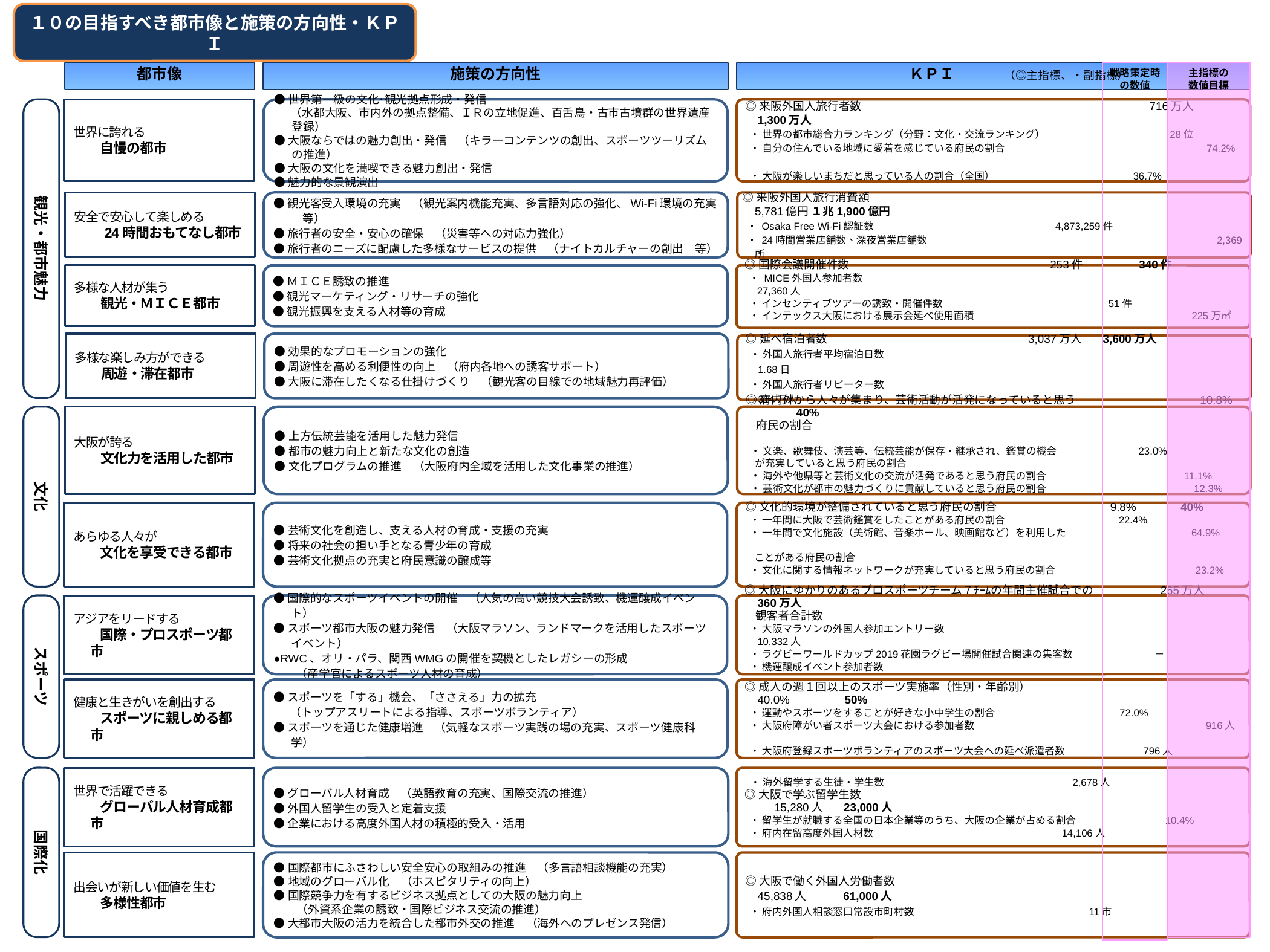

１０の目指すべき都市像と施策の方向性・ＫＰＩ
戦略策定時
の数値
主指標の
数値目標
都市像
施策の方向性
　　　　　　　　　　　ＫＰＩ　　　　（◎主指標、・副指標）
世界に誇れる
　　自慢の都市
◎来阪外国人旅行者数                                  　　　　　　　　　　　　　　　　　  716万人 　   1,300万人
 ・ 世界の都市総合力ランキング（分野：文化・交流ランキング）                      　　 　　             28位
 ・ 自分の住んでいる地域に愛着を感じている府民の割合　　　　　　　　　　　　　　　　　            74.2%
 ・ 大阪が楽しいまちだと思っている人の割合（全国）                                       　　            36.7%
観光・都市魅力
●世界第一級の文化･観光拠点形成・発信
 　（水都大阪、市内外の拠点整備、ＩＲの立地促進、百舌鳥・古市古墳群の世界遺産登録）
●大阪ならではの魅力創出・発信　（キラーコンテンツの創出、スポーツツーリズムの推進）
●大阪の文化を満喫できる魅力創出・発信
●魅力的な景観演出
安全で安心して楽しめる
　　24時間おもてなし都市
●観光客受入環境の充実　（観光案内機能充実、多言語対応の強化、Wi-Fi環境の充実　等）
●旅行者の安全・安心の確保　（災害等への対応力強化）
●旅行者のニーズに配慮した多様なサービスの提供　（ナイトカルチャーの創出　等）
◎来阪外国人旅行消費額　　　　　　　　　　　　　　　　　　　　　　　　　　　　　　　　　5,781億円 １兆1,900億円
 ・ Osaka Free Wi-Fi認証数                                                                               4,873,259件
 ・ 24時間営業店舗数、深夜営業店舗数　　　　　　　　　　　　　　　　　　　　　　　　　               2,369所
多様な人材が集う
　　観光・ＭＩＣＥ都市
●ＭＩＣＥ誘致の推進
●観光マーケティング・リサーチの強化
●観光振興を支える人材等の育成
◎国際会議開催件数                                                                             253件　　  　　 340件
 ・ MICE外国人参加者数　　　　　　　　　　　　　　　　　　　　　　　　　　　　　　　　　　　           27,360人
 ・ インセンティブツアーの誘致・開催件数                                                                        51件
 ・ インテックス大阪における展示会延べ使用面積　　　　　　　　　　　　　　　　　                   225万㎡
多様な楽しみ方ができる
　　周遊・滞在都市
●効果的なプロモーションの強化
●周遊性を高める利便性の向上　（府内各地への誘客サポート）
●大阪に滞在したくなる仕掛けづくり　（観光客の目線での地域魅力再評価）
◎延べ宿泊者数                                                                             3,037万人       3,600万人
 ・ 外国人旅行者平均宿泊日数　　　　　　　　　　　　　　　　　　　　　　　　　　　　　　　　　           1.68日
 ・ 外国人旅行者リピーター数　　　　　　　　　　　　　　　　　　　　　　　　　　　　　　　　　           314万人
文化
大阪が誇る
　　文化力を活用した都市
●上方伝統芸能を活用した魅力発信
●都市の魅力向上と新たな文化の創造
●文化プログラムの推進　（大阪府内全域を活用した文化事業の推進）
◎府内外から人々が集まり、芸術活動が活発になっていると思う　　　　　　　　　　   10.8%               40%
   府民の割合
 ・ 文楽、歌舞伎、演芸等、伝統芸能が保存・継承され、鑑賞の機会                                   23.0%
   が充実していると思う府民の割合
 ・ 海外や他県等と芸術文化の交流が活発であると思う府民の割合　　　　　　　　　　               11.1%
 ・ 芸術文化が都市の魅力づくりに貢献していると思う府民の割合　　　　　　　　　　　               12.3%
あらゆる人々が
　　文化を享受できる都市
●芸術文化を創造し、支える人材の育成・支援の充実
●将来の社会の担い手となる青少年の育成
●芸術文化拠点の充実と府民意識の醸成等
◎文化的環境が整備されていると思う府民の割合                                           9.8%              40%
 ・ 一年間に大阪で芸術鑑賞をしたことがある府民の割合                                                 22.4%
 ・ 一年間で文化施設（美術館、音楽ホール、映画館など）を利用した　　　　　　　　　              64.9%
   ことがある府民の割合
 ・ 文化に関する情報ネットワークが充実していると思う府民の割合　　　　　　　　　　                23.2%
スポーツ
アジアをリードする
　　国際・プロスポーツ都市
●国際的なスポーツイベントの開催　（人気の高い競技大会誘致、機運醸成イベント）
●スポーツ都市大阪の魅力発信　（大阪マラソン、ランドマークを活用したスポーツイベント）
●RWC、オリ・パラ、関西WMGの開催を契機としたレガシーの形成
　　（産学官によるスポーツ人材の育成）
◎大阪にゆかりのあるプロスポーツチーム７ﾁｰﾑの年間主催試合での　　　　　   265万人 　　    360万人
   観客者合計数
 ・ 大阪マラソンの外国人参加エントリー数　　　　　　　　　　　　　　　　　　　　　　　　　           10,332人
 ・ ラグビーワールドカップ2019花園ラグビー場開催試合関連の集客数                                    －
 ・ 機運醸成イベント参加者数　　　　　　　　　　　　　　　　　　　　　　　　　　　　　　　　                     －
健康と生きがいを創出する
　　スポーツに親しめる都市
●スポーツを「する」機会、「ささえる」力の拡充
 　（トップアスリートによる指導、スポーツボランティア）
●スポーツを通じた健康増進　（気軽なスポーツ実践の場の充実、スポーツ健康科学）
◎成人の週１回以上のスポーツ実施率（性別・年齢別）　　　　　　　　　　　　　　　　　  40.0%      　　   50%
 ・ 運動やスポーツをすることが好きな小中学生の割合                                                      72.0%
 ・ 大阪府障がい者スポーツ大会における参加者数　　　　　　　　　　　　　　　　　　　                916人
 ・ 大阪府登録スポーツボランティアのスポーツ大会への延べ派遣者数             　                796人
国際化
世界で活躍できる
　　グローバル人材育成都市
●グローバル人材育成　（英語教育の充実、国際交流の推進）
●外国人留学生の受入と定着支援
●企業における高度外国人材の積極的受入・活用
 ・ 海外留学する生徒・学生数                                                                                  2,678人
◎大阪で学ぶ留学生数　　　　　　　　　　　　　　　　　　　　　　　　　　　　　　　　 　　 15,280人       23,000人
 ・ 留学生が就職する全国の日本企業等のうち、大阪の企業が占める割合　　　　                　10.4%
 ・ 府内在留高度外国人材数                                                                                  14,106人
出会いが新しい価値を生む
　　多様性都市
●国際都市にふさわしい安全安心の取組みの推進　（多言語相談機能の充実）
●地域のグローバル化　（ホスピタリティの向上）
●国際競争力を有するビジネス拠点としての大阪の魅力向上
　　（外資系企業の誘致・国際ビジネス交流の推進）
●大都市大阪の活力を統合した都市外交の推進　（海外へのプレゼンス発信）
◎大阪で働く外国人労働者数　　　　　　　　　　　　　　　　　　　　　　　　　　　　　  　 45,838人　　　61,000人
 ・ 府内外国人相談窓口常設市町村数                                                                            11市